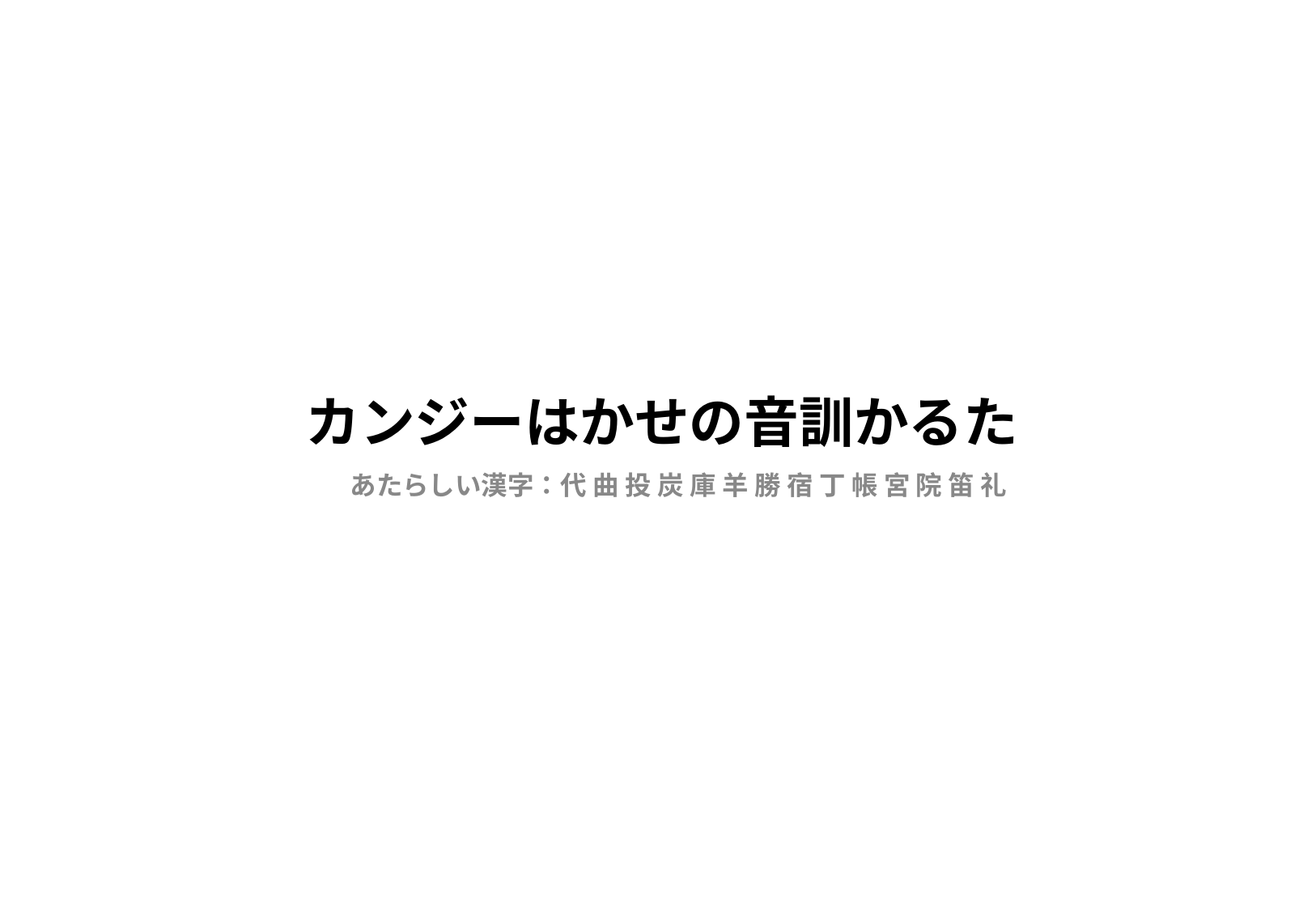

# カンジーはかせの音訓かるた
あたらしい漢字：代 曲 投 炭 庫 羊 勝 宿 丁 帳 宮 院 笛 礼